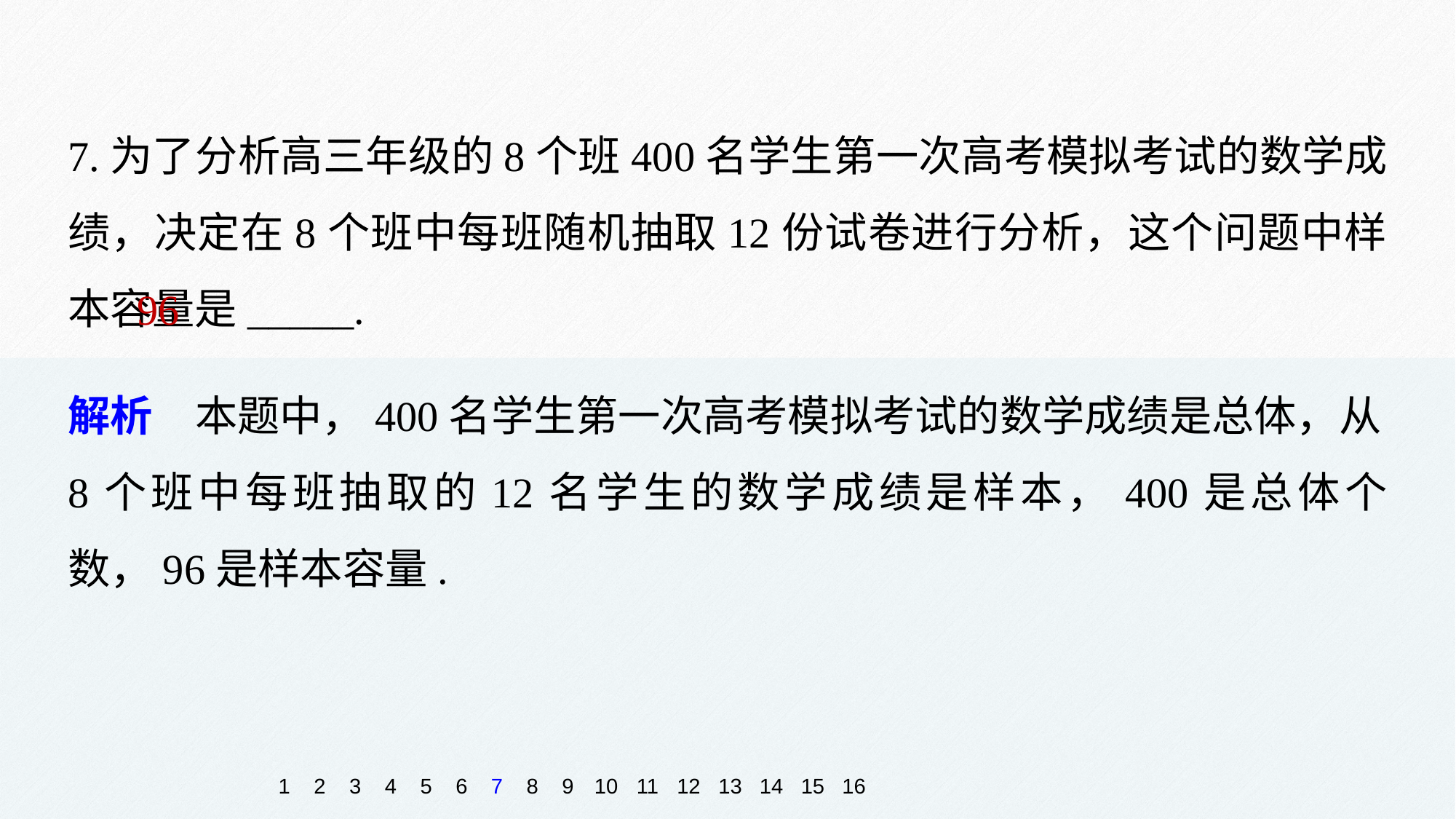

7.为了分析高三年级的8个班400名学生第一次高考模拟考试的数学成绩，决定在8个班中每班随机抽取12份试卷进行分析，这个问题中样本容量是_____.
96
解析　本题中，400名学生第一次高考模拟考试的数学成绩是总体，从8个班中每班抽取的12名学生的数学成绩是样本，400是总体个数，96是样本容量.
1
2
3
4
5
6
7
8
9
10
11
12
13
14
15
16